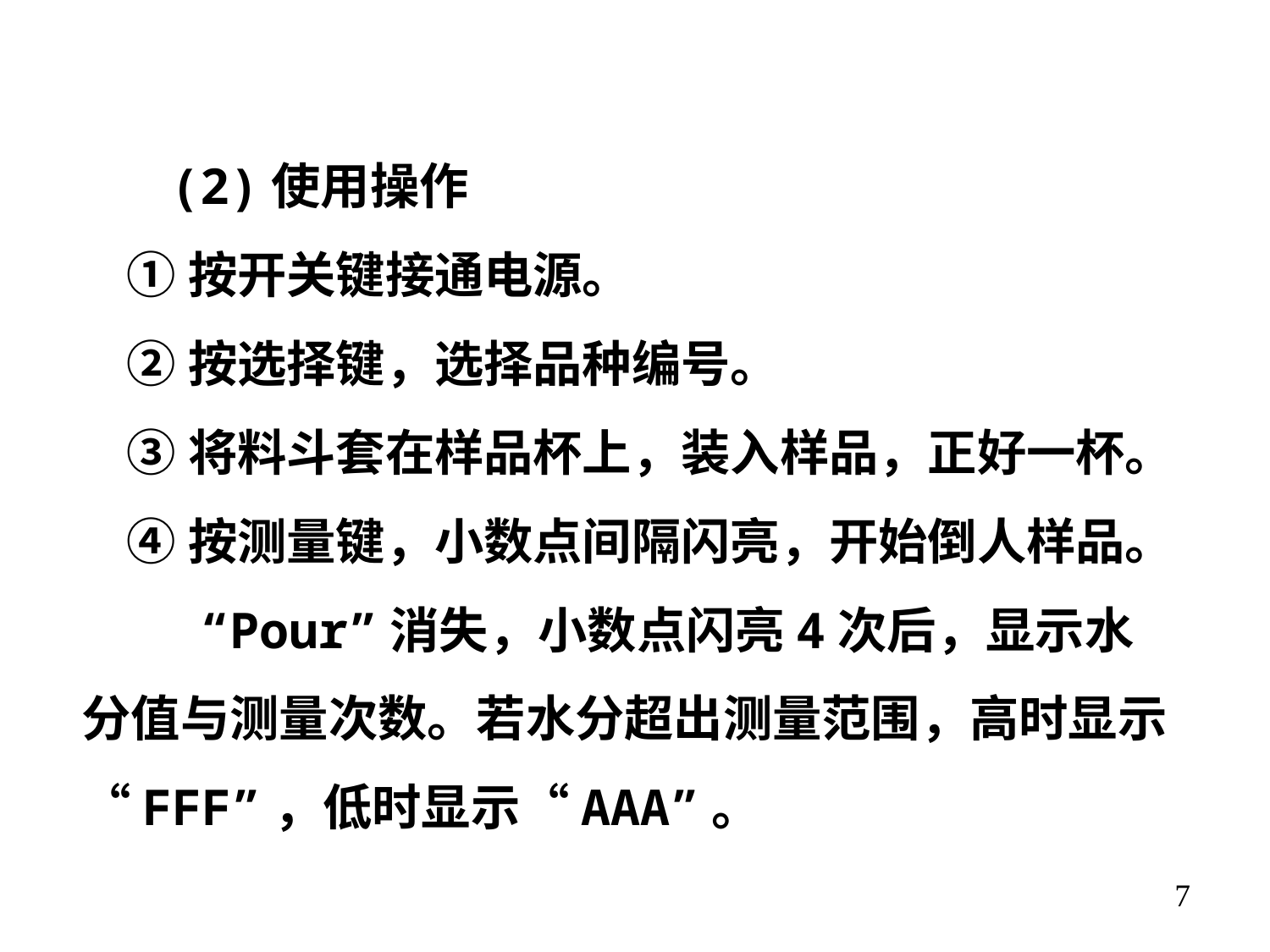

(2)使用操作
    ①按开关键接通电源。
    ②按选择键，选择品种编号。
    ③将料斗套在样品杯上，装入样品，正好一杯。
    ④按测量键，小数点间隔闪亮，开始倒人样品。
    “Pour”消失，小数点闪亮4次后，显示水分值与测量次数。若水分超出测量范围，高时显示“FFF”，低时显示“AAA”。
7